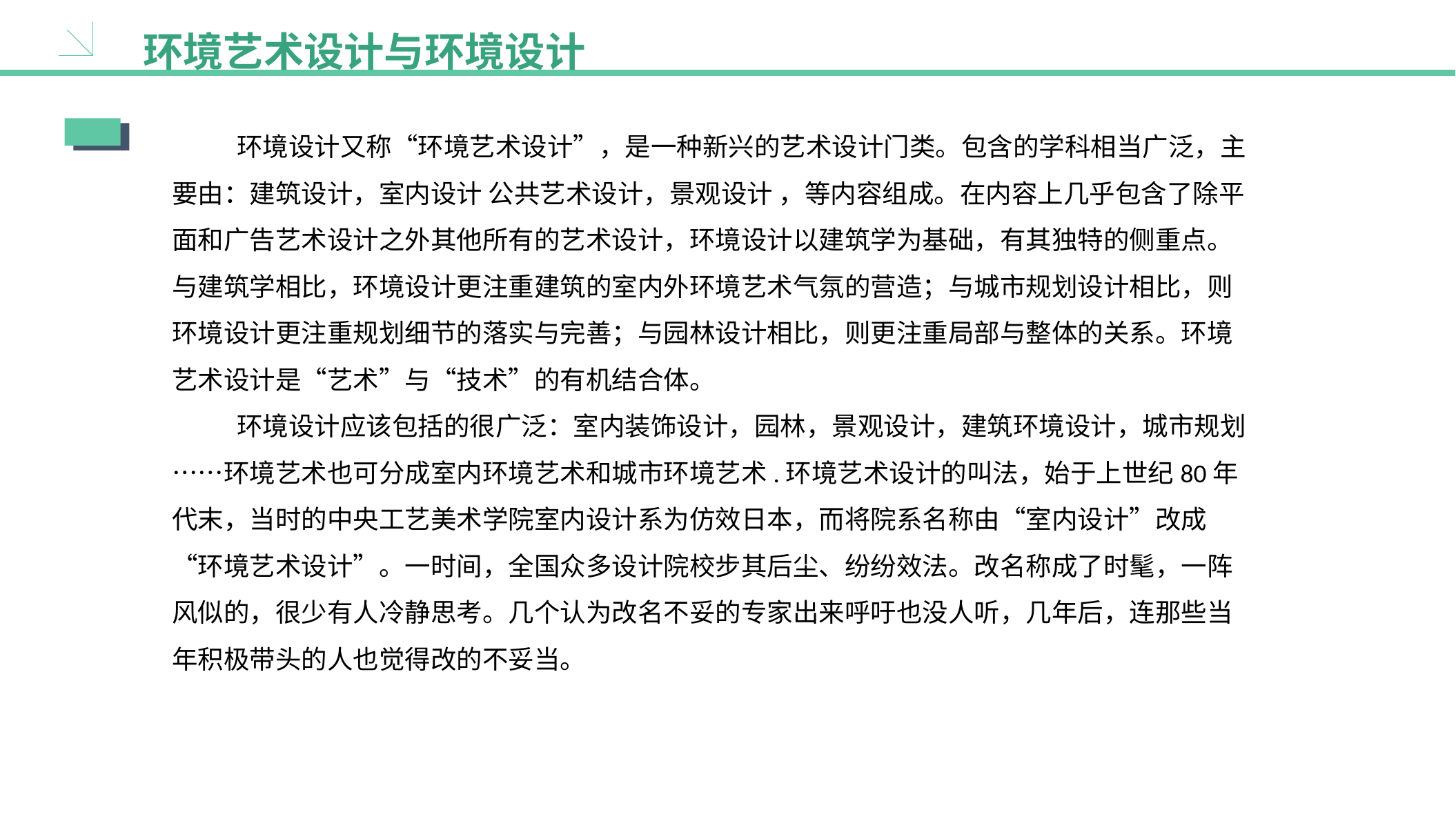

环境艺术设计与环境设计

          环境设计又称“环境艺术设计”，是一种新兴的艺术设计门类。包含的学科相当广泛，主要由：建筑设计，室内设计 公共艺术设计，景观设计 ，等内容组成。在内容上几乎包含了除平面和广告艺术设计之外其他所有的艺术设计，环境设计以建筑学为基础，有其独特的侧重点。与建筑学相比，环境设计更注重建筑的室内外环境艺术气氛的营造；与城市规划设计相比，则环境设计更注重规划细节的落实与完善；与园林设计相比，则更注重局部与整体的关系。环境艺术设计是“艺术”与“技术”的有机结合体。
          环境设计应该包括的很广泛：室内装饰设计，园林，景观设计，建筑环境设计，城市规划……环境艺术也可分成室内环境艺术和城市环境艺术.环境艺术设计的叫法，始于上世纪80年代末，当时的中央工艺美术学院室内设计系为仿效日本，而将院系名称由“室内设计”改成“环境艺术设计”。一时间，全国众多设计院校步其后尘、纷纷效法。改名称成了时髦，一阵风似的，很少有人冷静思考。几个认为改名不妥的专家出来呼吁也没人听，几年后，连那些当年积极带头的人也觉得改的不妥当。